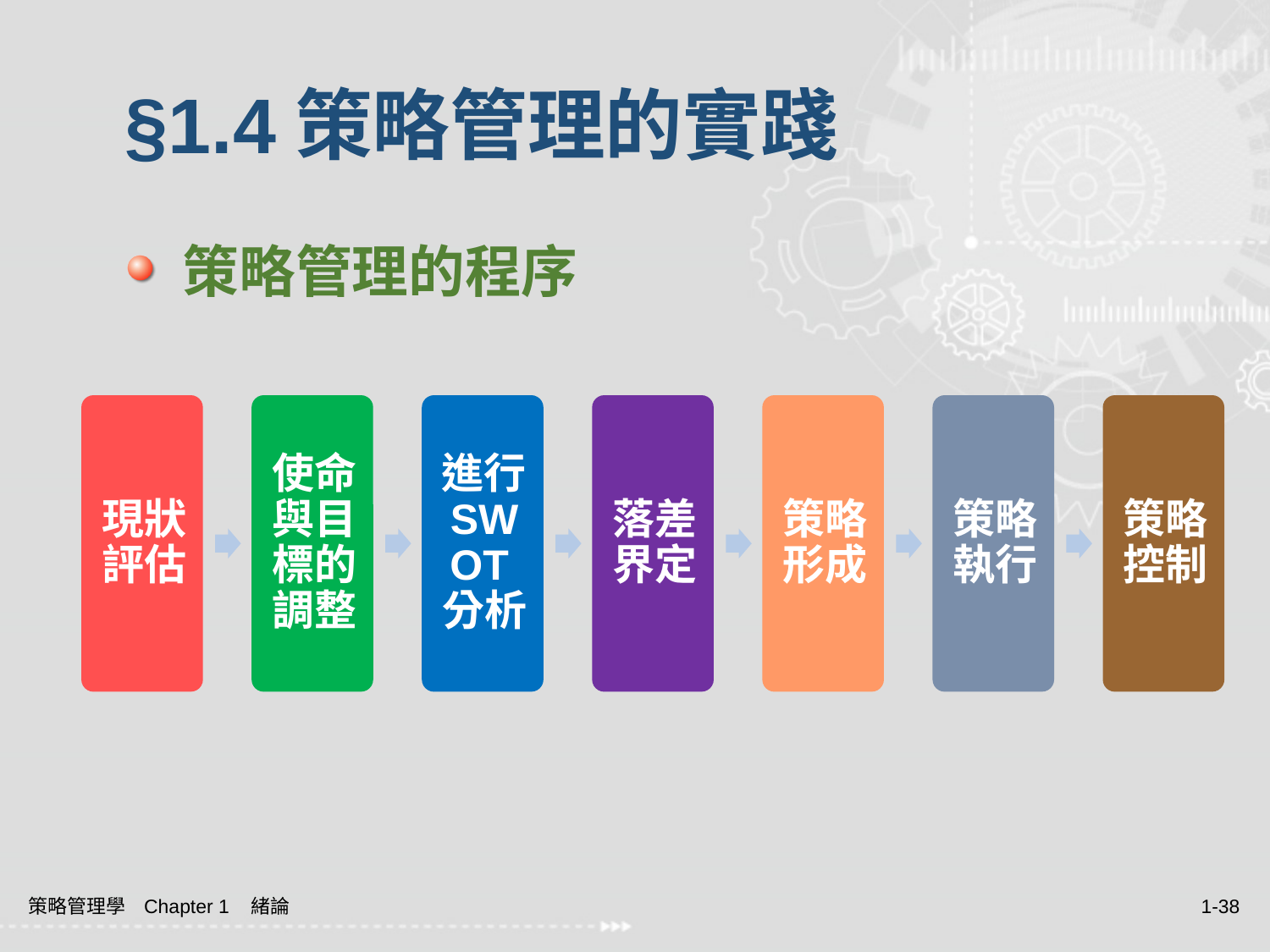

# §1.4策略管理的實踐
 策略管理的程序
現狀評估

使命與目標的調整

進行SWOT分析

落差界定

策略形成

策略執行

策略控制
策略管理學   Chapter 1   緒論
1-38